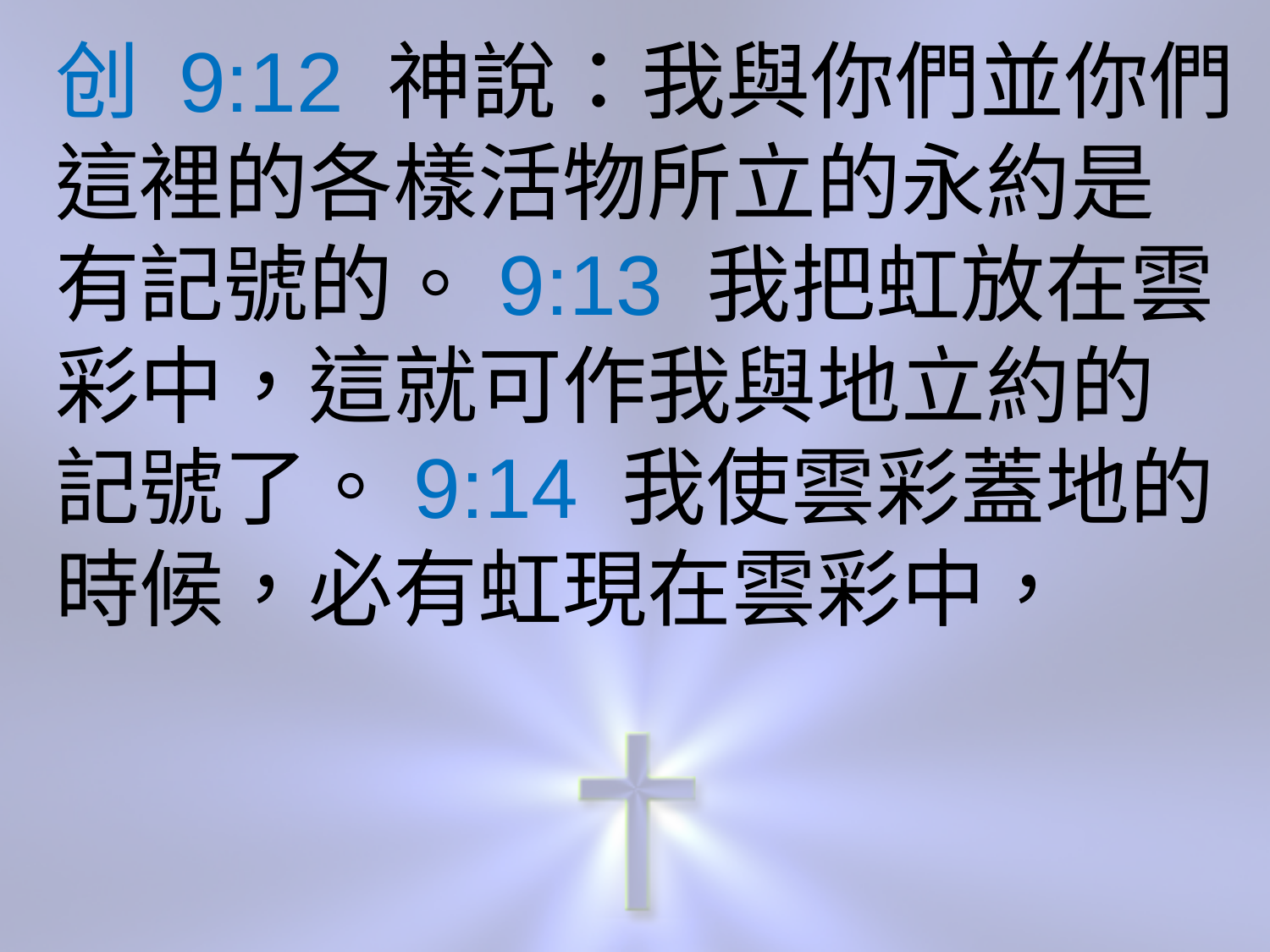

创 9:12 神說：我與你們並你們這裡的各樣活物所立的永約是有記號的。9:13 我把虹放在雲彩中，這就可作我與地立約的記號了。9:14 我使雲彩蓋地的時候，必有虹現在雲彩中，